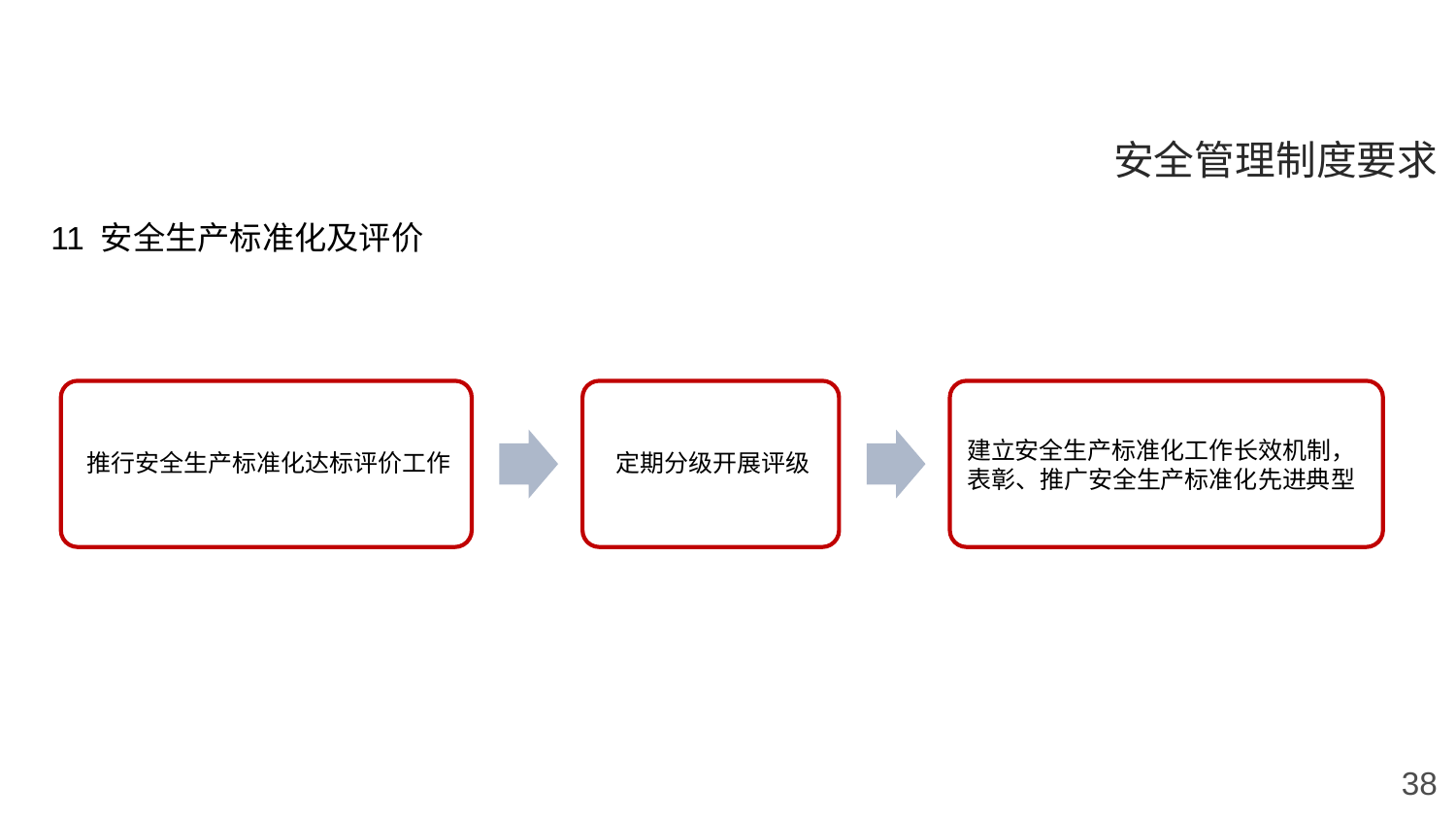

安全管理制度要求
11 安全生产标准化及评价
推行安全生产标准化达标评价工作

定期分级开展评级

建立安全生产标准化工作长效机制，表彰、推广安全生产标准化先进典型